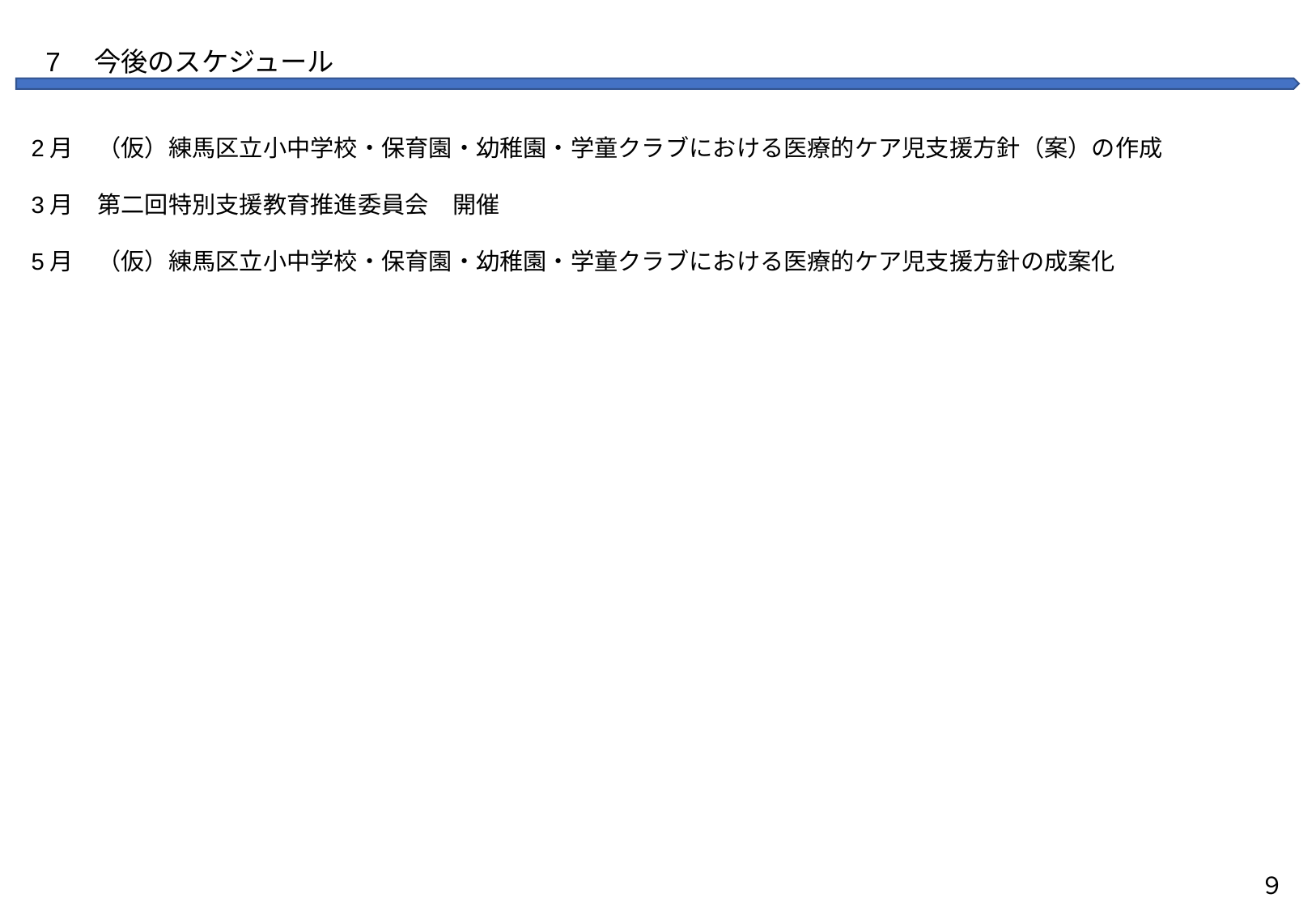

7　今後のスケジュール

2月　（仮）練馬区立小中学校・保育園・幼稚園・学童クラブにおける医療的ケア児支援方針（案）の作成

3月　第二回特別支援教育推進委員会　開催

5月　（仮）練馬区立小中学校・保育園・幼稚園・学童クラブにおける医療的ケア児支援方針の成案化
９